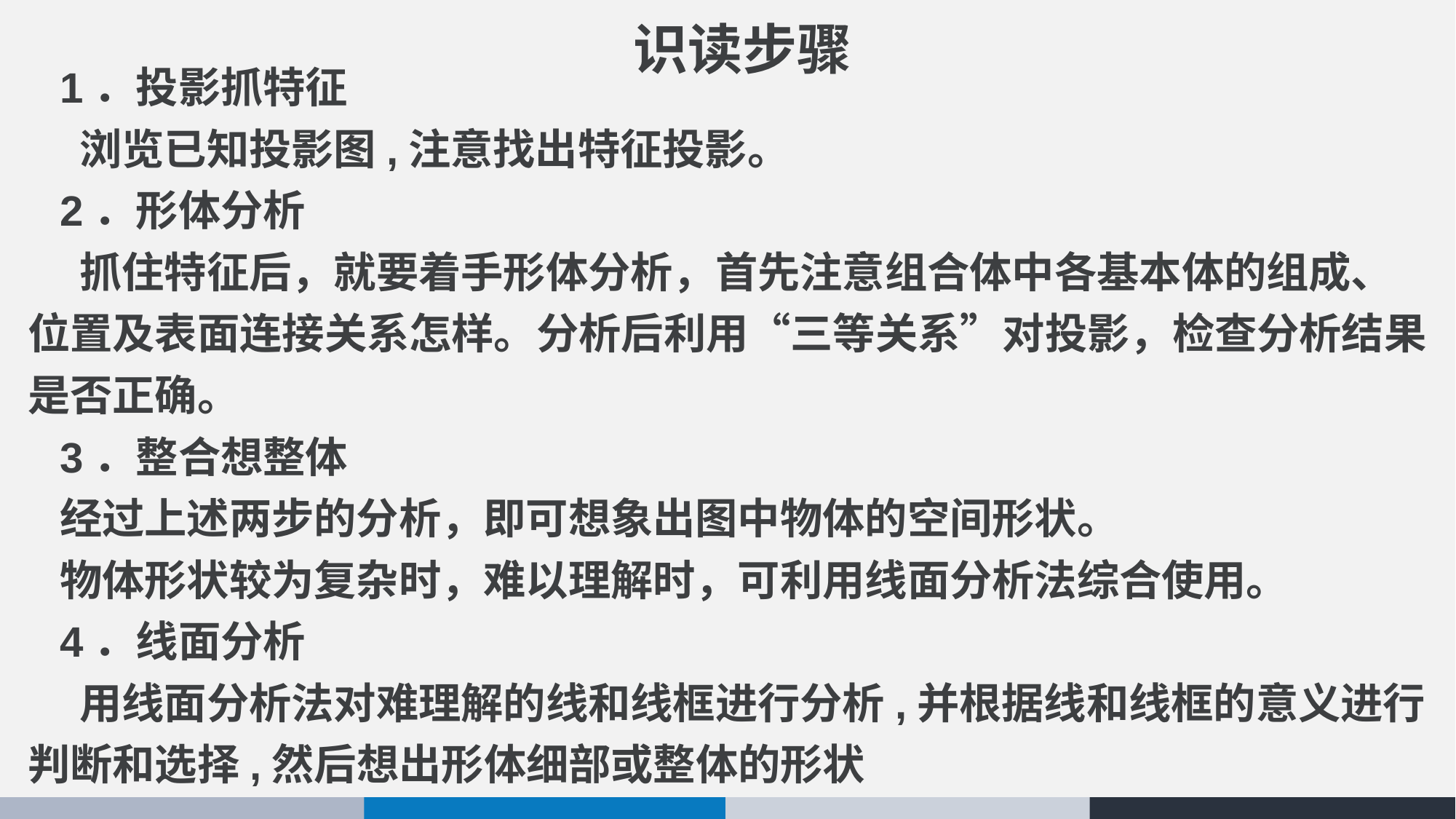

识读步骤
1．投影抓特征
 浏览已知投影图,注意找出特征投影。
2．形体分析
 抓住特征后，就要着手形体分析，首先注意组合体中各基本体的组成、位置及表面连接关系怎样。分析后利用“三等关系”对投影，检查分析结果是否正确。
3．整合想整体
经过上述两步的分析，即可想象出图中物体的空间形状。
物体形状较为复杂时，难以理解时，可利用线面分析法综合使用。
4．线面分析
 用线面分析法对难理解的线和线框进行分析,并根据线和线框的意义进行判断和选择,然后想出形体细部或整体的形状